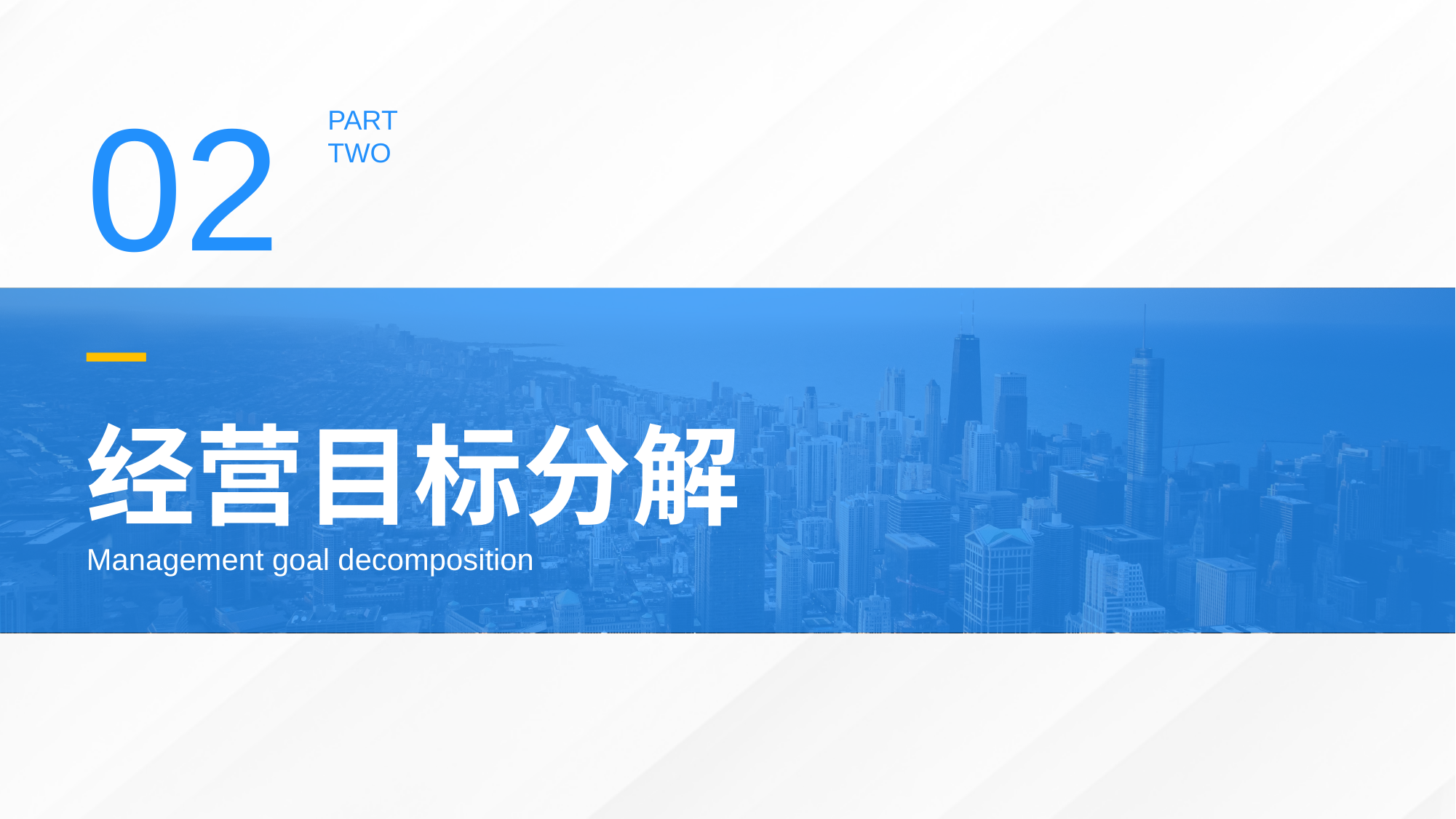

02
PART
TWO

经营目标分解
Management goal decomposition